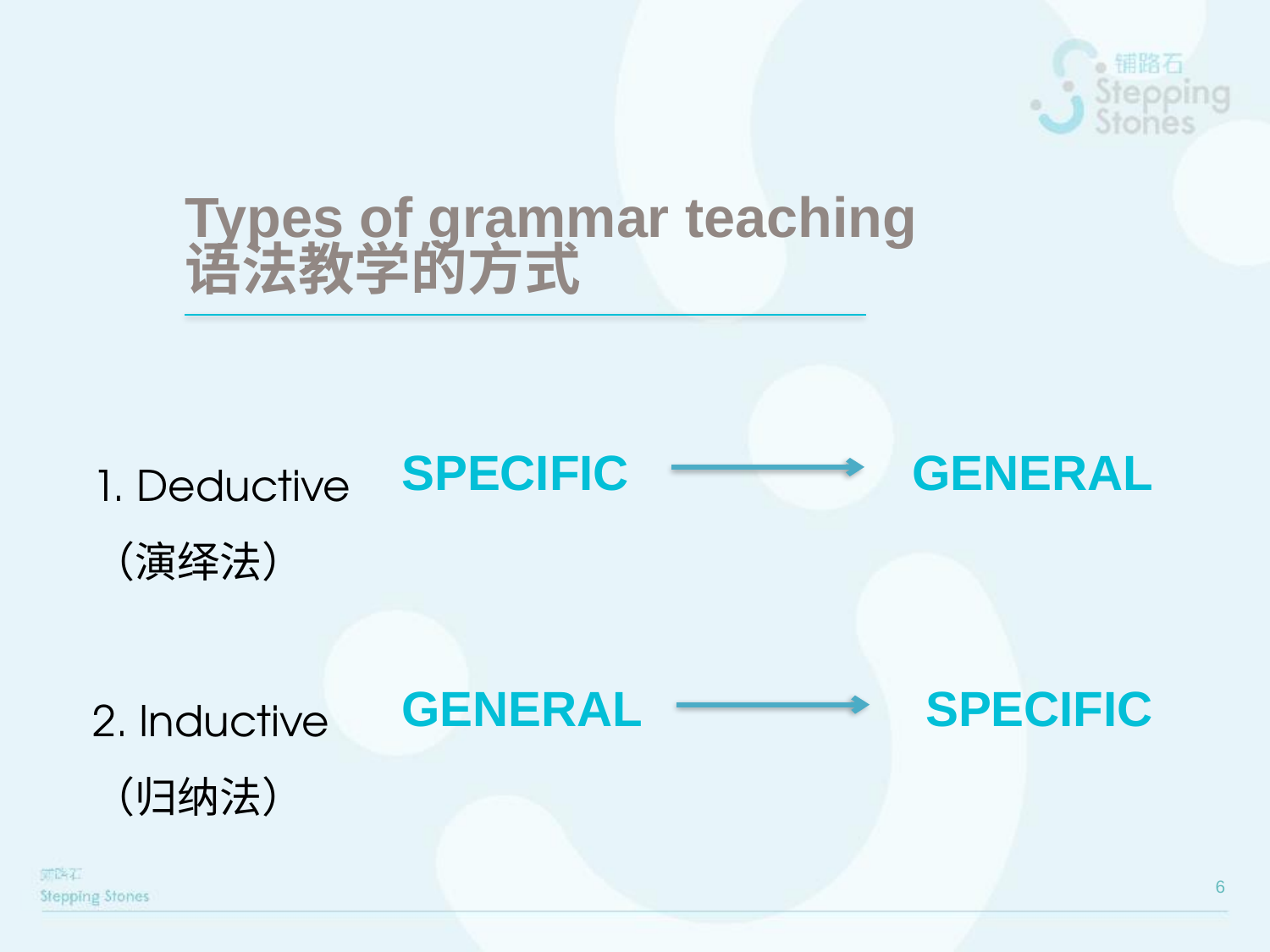

# Types of grammar teaching 语法教学的方式
1. Deductive
（演绎法）
SPECIFIC
GENERAL
2. Inductive
（归纳法）
GENERAL
SPECIFIC